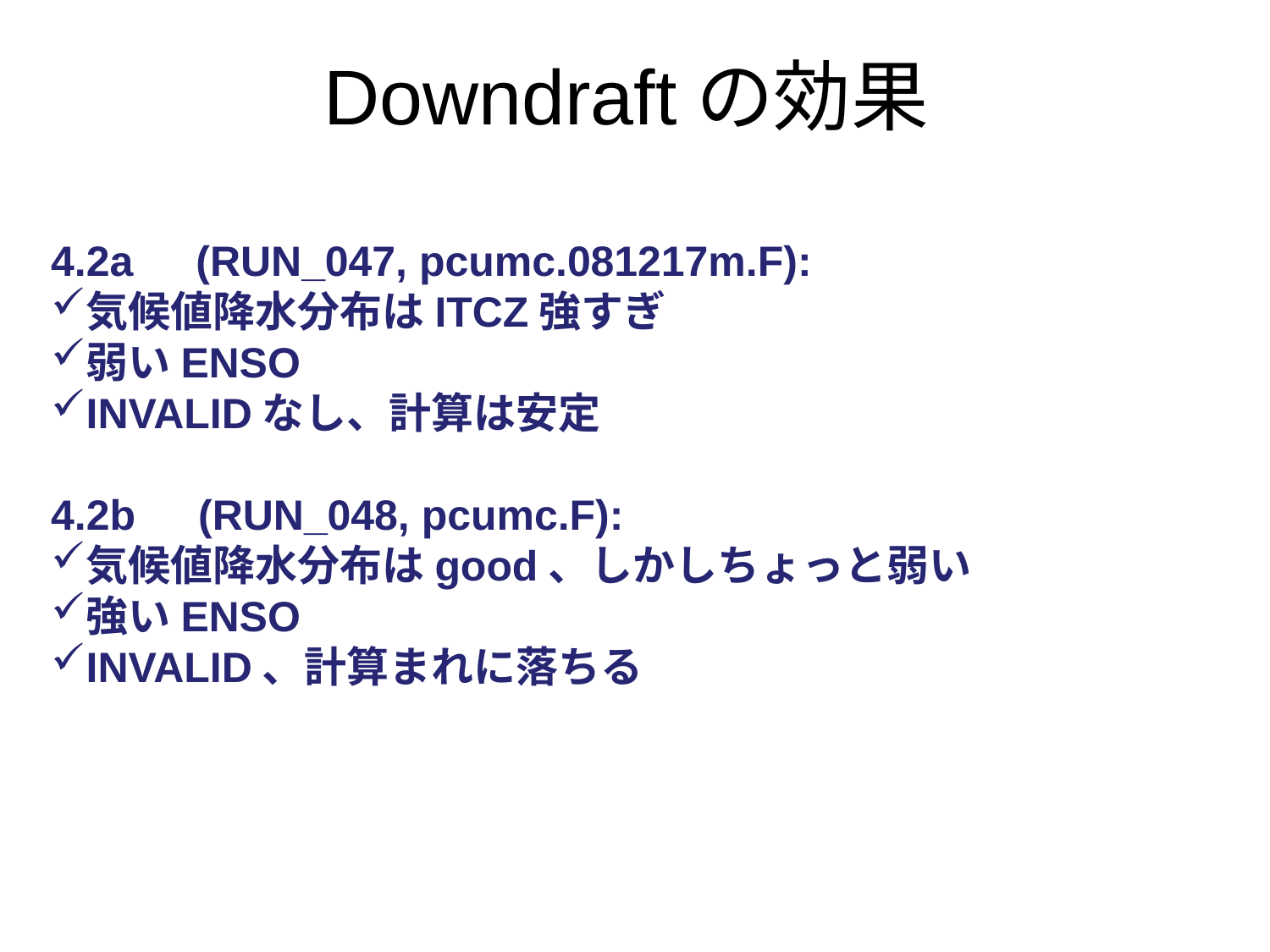

# Downdraftの効果
4.2a　(RUN_047, pcumc.081217m.F):
気候値降水分布はITCZ強すぎ
弱いENSO
INVALIDなし、計算は安定

4.2b　(RUN_048, pcumc.F):
気候値降水分布はgood、しかしちょっと弱い
強いENSO
INVALID、計算まれに落ちる